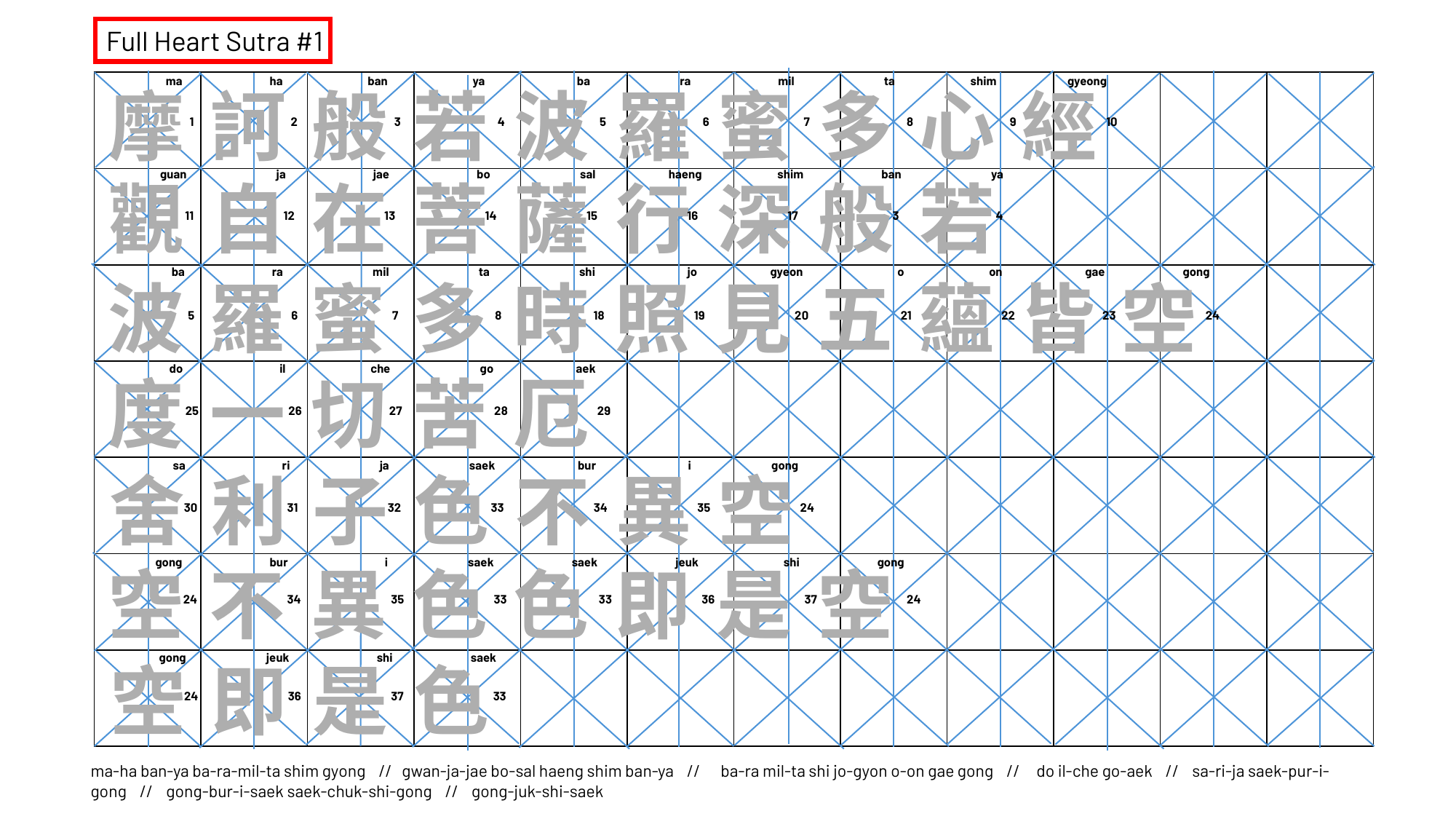

Full Heart Sutra #1

摩 訶 般 若 波 羅 蜜 多 心 經
                     ma                                     ha                                    ban                                    ya                                       ba                                      ra                                     mil                                      ta                                shim                              gyeong
|  |  |  |  |  |  |  |  |  |  |  |  |
| --- | --- | --- | --- | --- | --- | --- | --- | --- | --- | --- | --- |
|  |  |  |  |  |  |  |  |  |  |  |  |
|  |  |  |  |  |  |  |  |  |  |  |  |
|  |  |  |  |  |  |  |  |  |  |  |  |
|  |  |  |  |  |  |  |  |  |  |  |  |
|  |  |  |  |  |  |  |  |  |  |  |  |
|  |  |  |  |  |  |  |  |  |  |  |  |
1                                         2                                         3                                         4                                        5                                         6                                        7                                         8                                         9                                      10
觀 自 在 菩 薩 行 深 般 若
guan                                      ja                                     jae                                     bo                                      sal                               haeng                                shim                                 ban                                      ya
11                                      12                                      13                                      14                                      15                                      16                                      17                                        3                                         4
波 羅 蜜 多 時 照 見 五 蘊 皆 空
ba                                     ra                                      mil                                      ta                                      shi                                       jo                               gyeon                                        o                                    on                                   gae                                 gong
 5                                         6                                        7                                         8                                       18                                      19                                      20                                       21                                      22                                     23                                      24
度 一 切 苦 厄
do                                         il                                    che                                      go                                   aek
25                                      26                                     27                                       28                                      29
舍 利 子 色 不 異 空
   sa                                         ri                                      ja                                  saek                                   bur                                       i                                  gong
30                                      31                                      32                                      33                                      34                                      35                                      24
空 不 異 色 色 即 是 空
 gong                                     bur                                         i                                  saek                                 saek                                 jeuk                                    shi                                 gong
24                                      34                                      35                                      33                                       33                                      36                                      37                                      24
空 即 是 色
gong                                  jeuk                                     shi                                 saek
24                                      36                                      37                                      33
ma-ha ban-ya ba-ra-mil-ta shim gyong    //   gwan-ja-jae bo-sal haeng shim ban-ya    //      ba-ra mil-ta shi jo-gyon o-on gae gong    //     do il-che go-aek    //    sa-ri-ja saek-pur-i-gong    //    gong-bur-i-saek saek-chuk-shi-gong    //    gong-juk-shi-saek